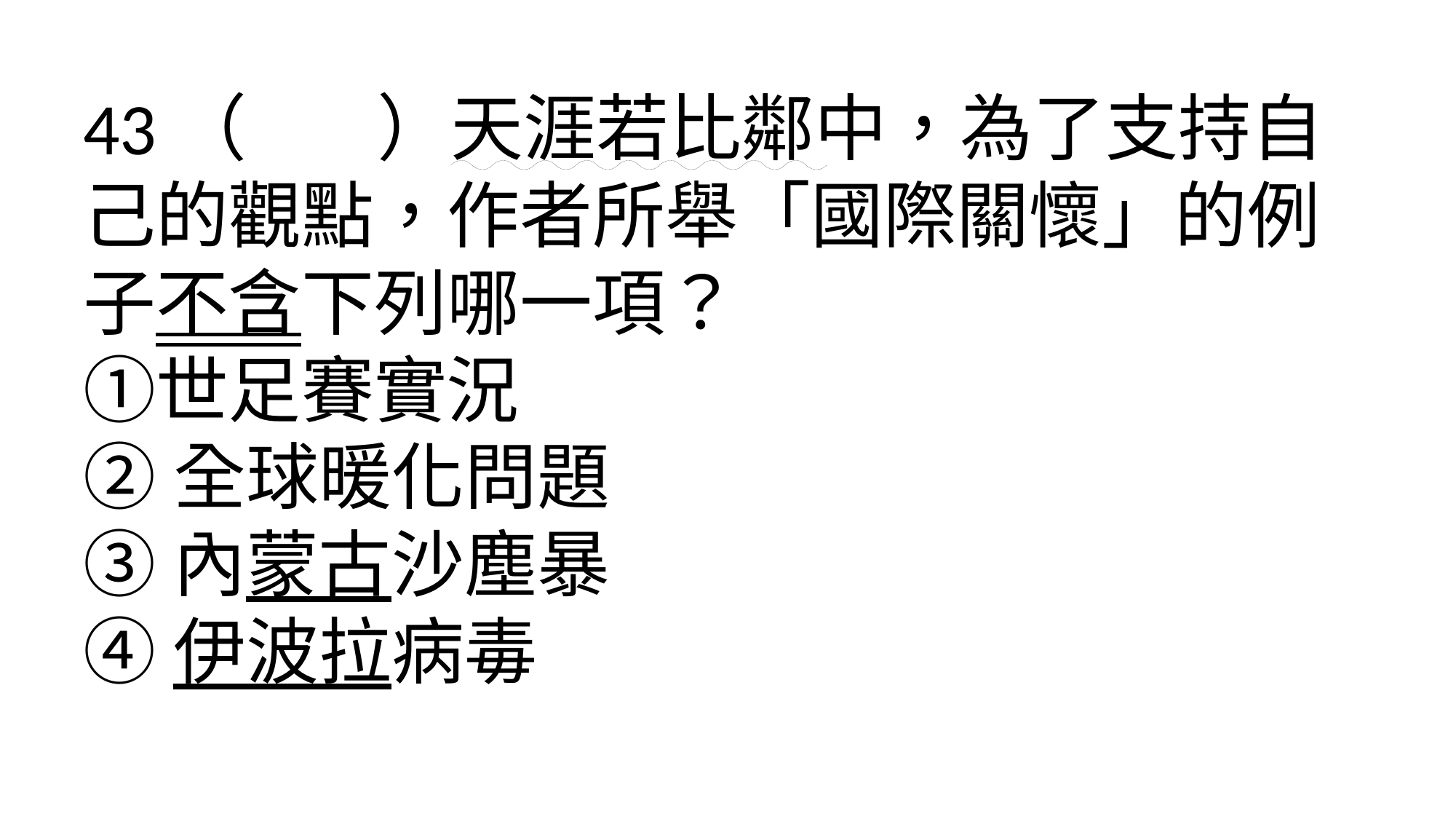

43（        ）天涯若比鄰中，為了支持自己的觀點，作者所舉「國際關懷」的例子不含下列哪一項？　
①世足賽實況
②全球暖化問題
③內蒙古沙塵暴
④伊波拉病毒